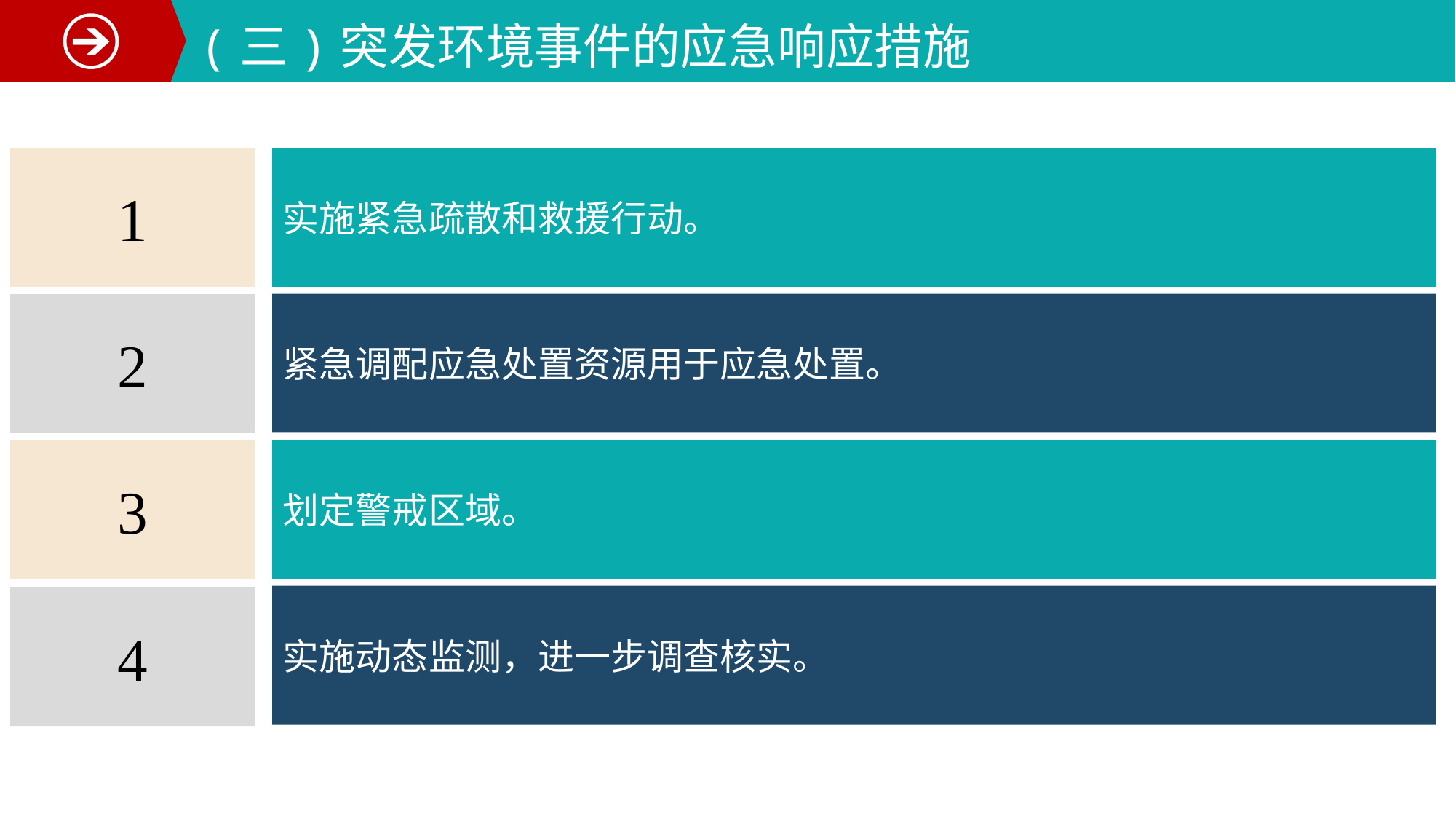

(三)突发环境事件的应急响应措施
1
实施紧急疏散和救援行动。
紧急调配应急处置资源用于应急处置。
2
划定警戒区域。
3
实施动态监测，进一步调查核实。
4